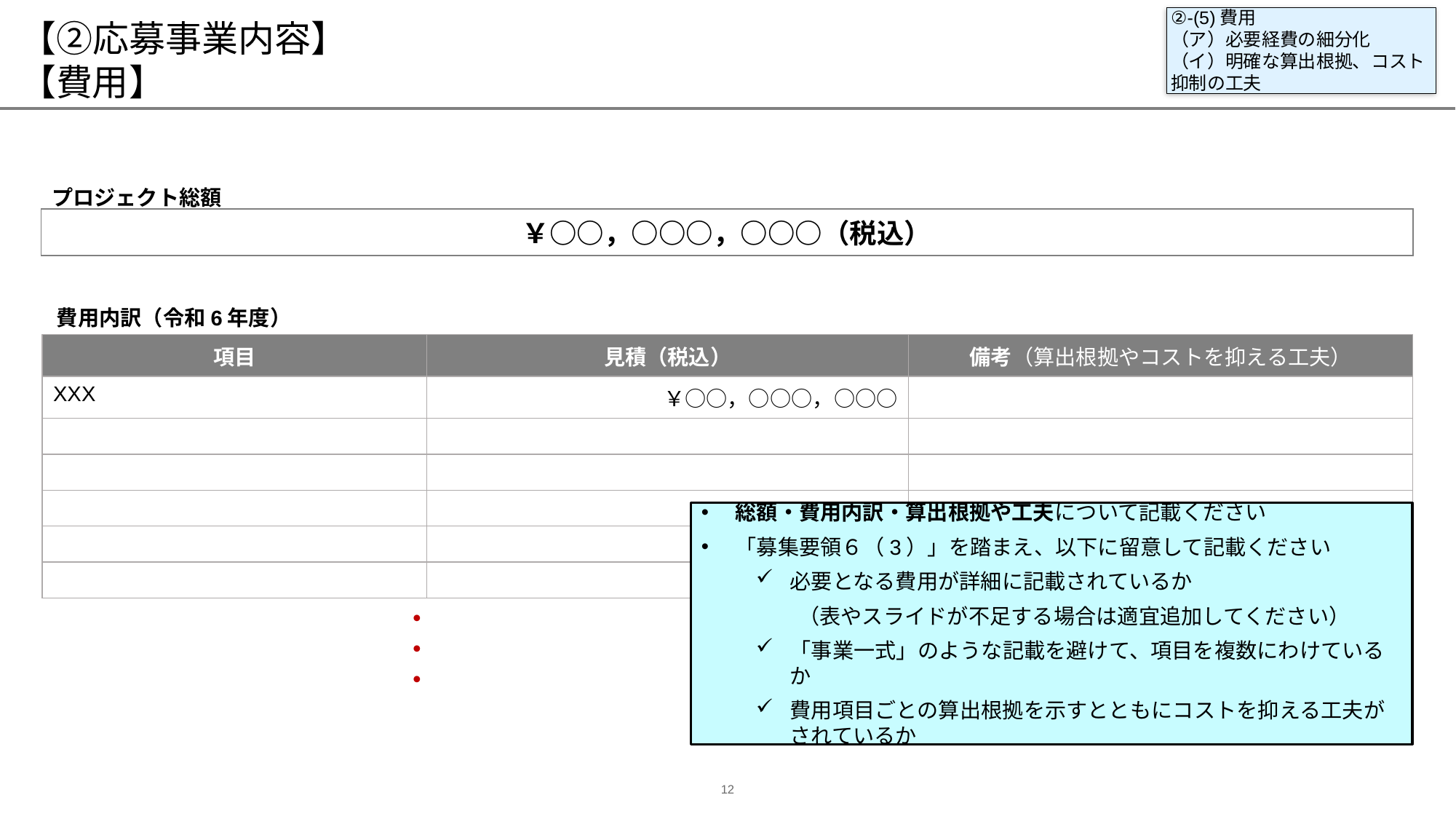

# 【②応募事業内容】 【費用】
②‐(5)費用
（ア）必要経費の細分化
（イ）明確な算出根拠、コスト抑制の工夫

プロジェクト総額
￥○○，○○○，○○○（税込）
費用内訳（令和6年度）
| 項目 | 見積（税込） | 備考（算出根拠やコストを抑える工夫） |
| --- | --- | --- |
| XXX | ￥○○，○○○，○○○ |  |
|  |  |  |
|  |  |  |
|  |  |  |
|  |  |  |
|  |  |  |
総額・費用内訳・算出根拠や工夫について記載ください
「募集要領６（3）」を踏まえ、以下に留意して記載ください
必要となる費用が詳細に記載されているか
　　（表やスライドが不足する場合は適宜追加してください）
「事業一式」のような記載を避けて、項目を複数にわけているか
費用項目ごとの算出根拠を示すとともにコストを抑える工夫がされているか
・・・